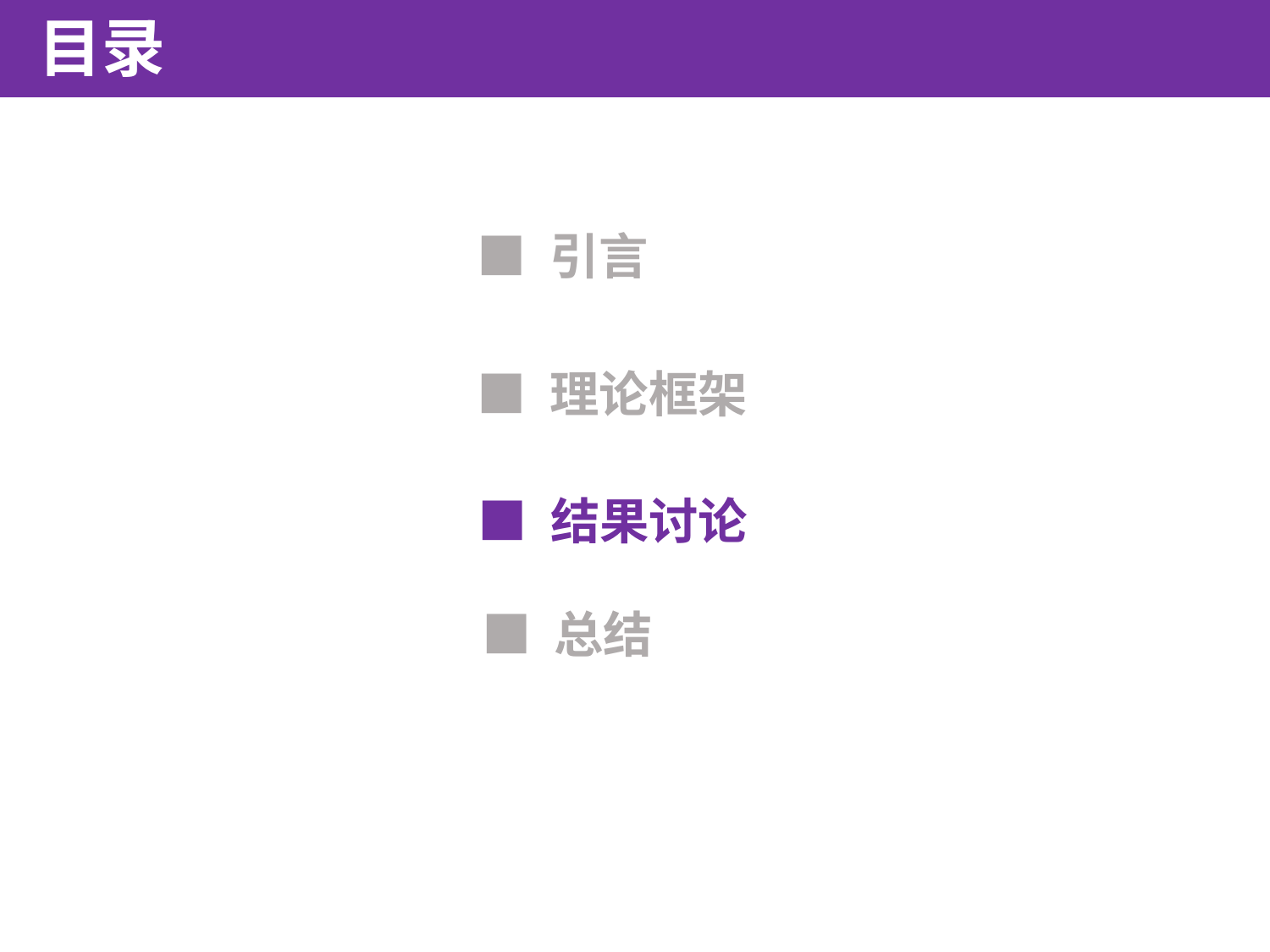

目录
■ 引言
■ 理论框架
■ 结果讨论
■ 总结
11